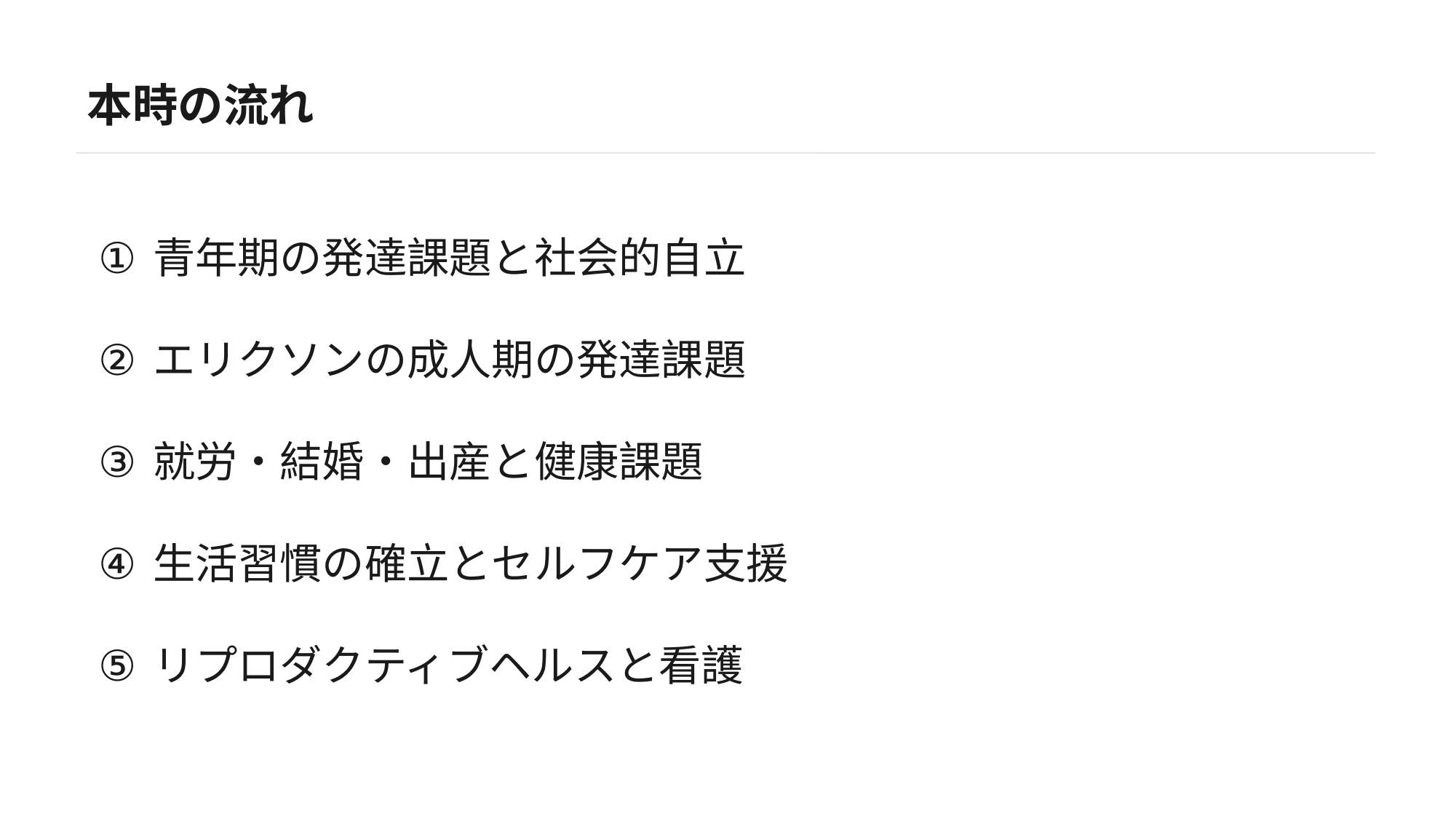

本時の流れ

青年期の発達課題と社会的自立
エリクソンの成人期の発達課題
就労・結婚・出産と健康課題
生活習慣の確立とセルフケア支援
リプロダクティブヘルスと看護